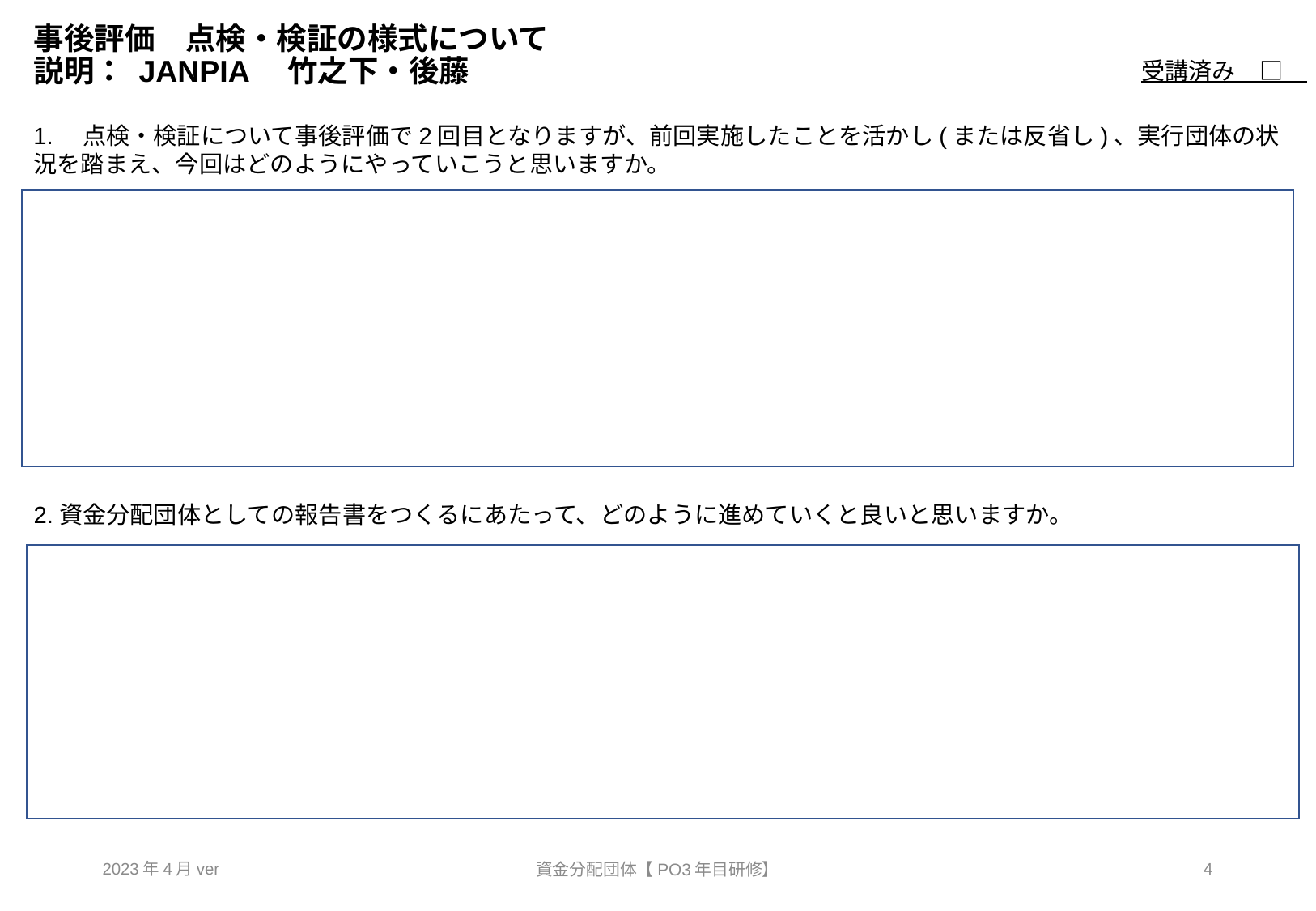

# 事後評価　点検・検証の様式について 説明： JANPIA　竹之下・後藤
受講済み　□
1.　点検・検証について事後評価で2回目となりますが、前回実施したことを活かし(または反省し)、実行団体の状況を踏まえ、今回はどのようにやっていこうと思いますか。

2.資金分配団体としての報告書をつくるにあたって、どのように進めていくと良いと思いますか。

2023年4月ver
資金分配団体【PO3年目研修】
4